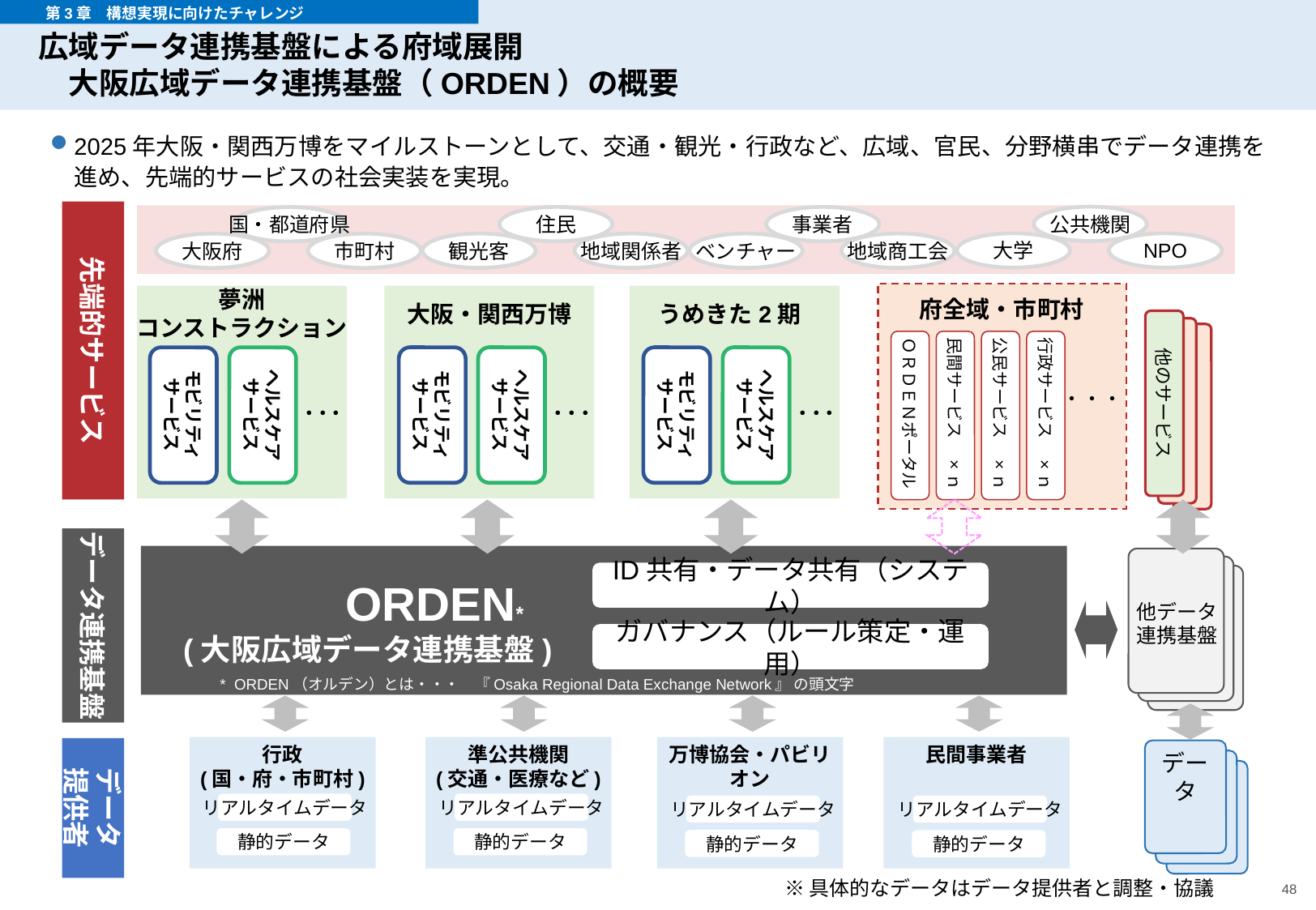

広域データ連携基盤による府域展開
　大阪広域データ連携基盤（ORDEN）の概要
　　　第3章　構想実現に向けたチャレンジ

2025年大阪・関西万博をマイルストーンとして、交通・観光・行政など、広域、官民、分野横串でデータ連携を進め、先端的サービスの社会実装を実現。
先端的サービス

公共機関
住民
事業者
国・都道府県
大学
NPO
観光客
地域関係者
ベンチャー
地域商工会
大阪府
市町村

府全域・市町村
夢洲
コンストラクション
大阪・関西万博
うめきた2期
他のサービス

ＯＲＤＥＮポータル
民間サービス　×ｎ
公民サービス　×ｎ
行政サービス　×ｎ
モビリティ
サービス
ヘルスケア
サービス
モビリティ
サービス
ヘルスケア
サービス
モビリティ
サービス
ヘルスケア
サービス
・・・
･･･
･･･
･･･

データ連携基盤
　　　　ORDEN*
　(大阪広域データ連携基盤)

ID共有・データ共有（システム）

他データ
連携基盤

ガバナンス（ルール策定・運用）
*  ORDEN（オルデン）とは・・・　『Osaka Regional Data Exchange Network』 の頭文字

行政
(国・府・市町村)
準公共機関
(交通・医療など)
万博協会・パビリオン
民間事業者
データ
提供者
データ

リアルタイムデータ
リアルタイムデータ
リアルタイムデータ
リアルタイムデータ
静的データ
静的データ
静的データ
静的データ
※具体的なデータはデータ提供者と調整・協議
48